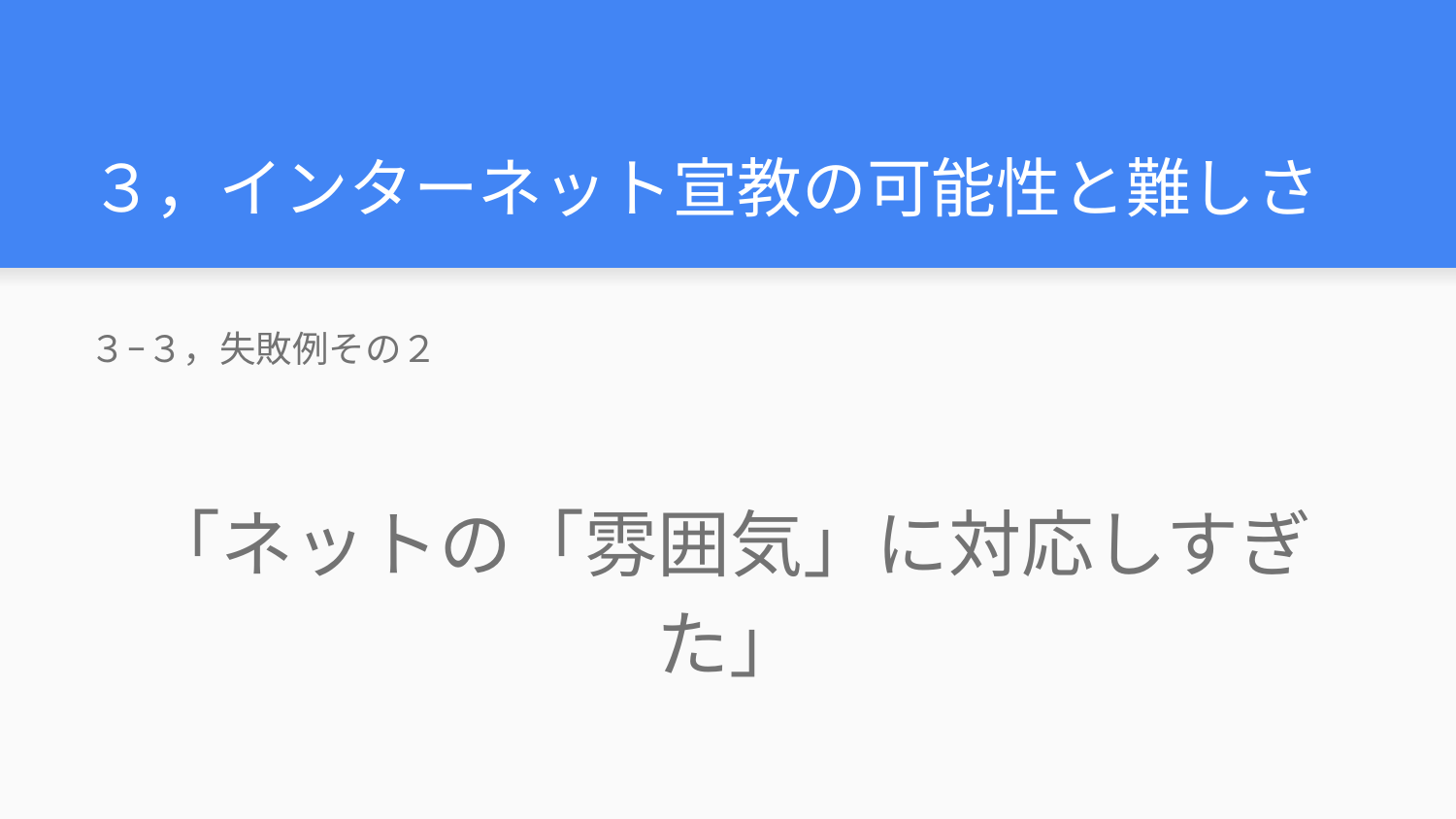

# ３，インターネット宣教の可能性と難しさ
３−３，失敗例その２

「ネットの「雰囲気」に対応しすぎた」